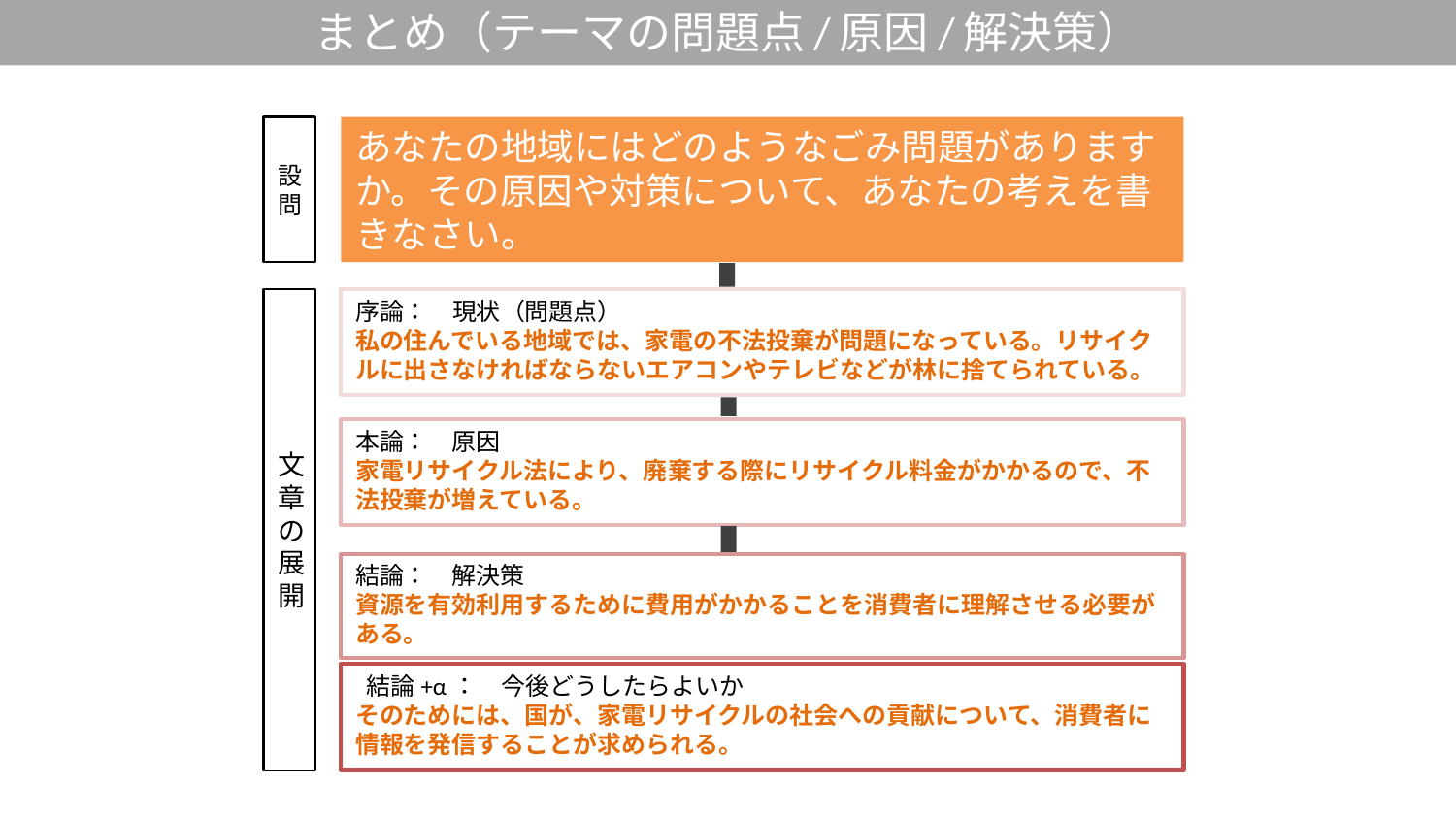

# まとめ（テーマの問題点/原因/解決策）
設問
あなたの地域にはどのようなごみ問題がありますか。その原因や対策について、あなたの考えを書きなさい。

文章の展開
序論：　現状（問題点）
私の住んでいる地域では、家電の不法投棄が問題になっている。リサイクルに出さなければならないエアコンやテレビなどが林に捨てられている。

本論：　原因
家電リサイクル法により、廃棄する際にリサイクル料金がかかるので、不法投棄が増えている。

結論：　解決策
資源を有効利用するために費用がかかることを消費者に理解させる必要がある。

 結論+α：　今後どうしたらよいか
そのためには、国が、家電リサイクルの社会への貢献について、消費者に情報を発信することが求められる。